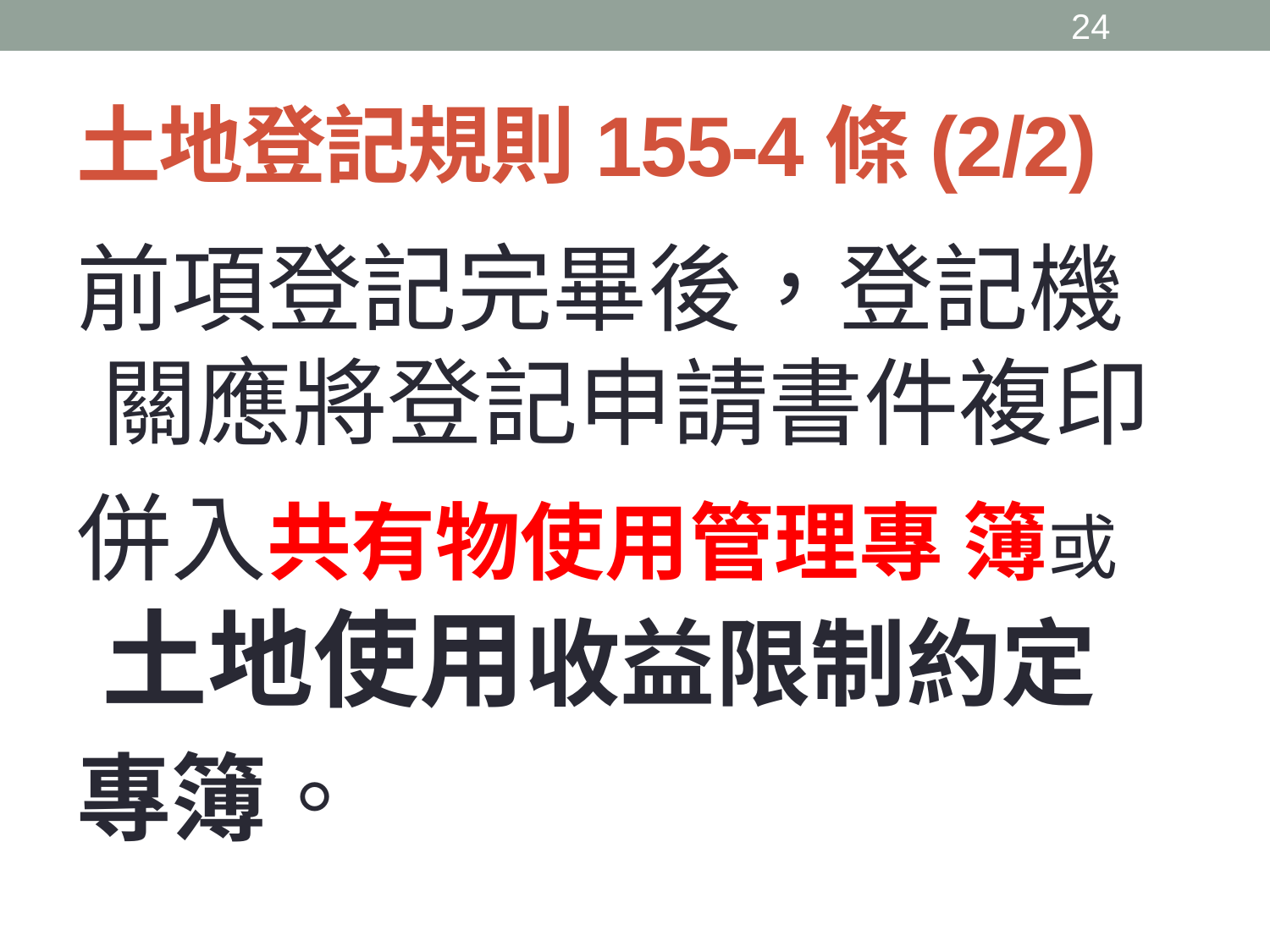

24
# 土地登記規則155-4條(2/2)
前項登記完畢後，登記機關應將登記申請書件複印
併入共有物使用管理專 簿或土地使用收益限制約定
專簿。